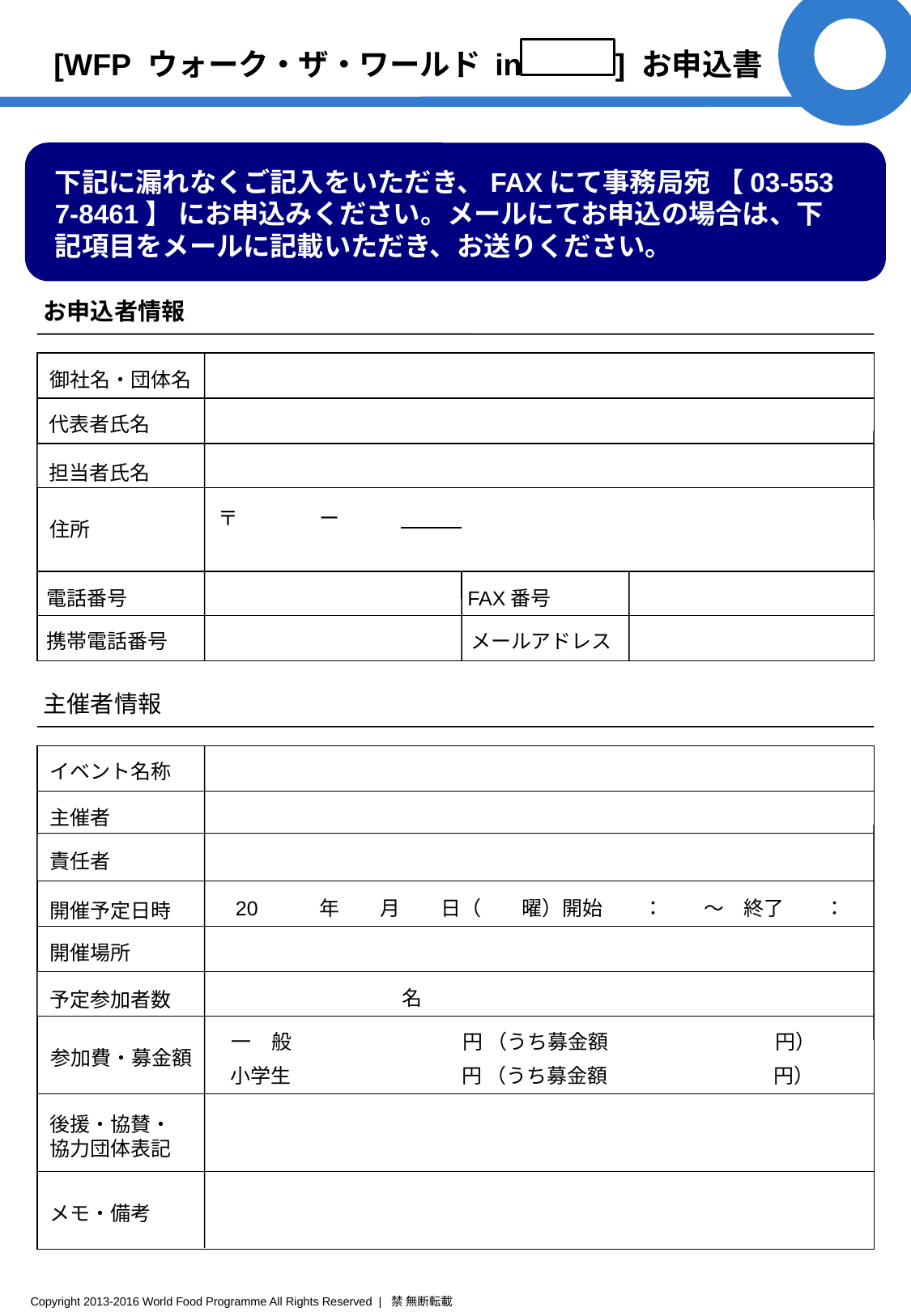

[WFP ウォーク・ザ・ワールド in           ] お申込書

下記に漏れなくご記入をいただき、FAXにて事務局宛 【03-553
7-8461】 にお申込みください。メールにてお申込の場合は、下記項目をメールに記載いただき、お送りください。
お申込者情報

御社名・団体名

代表者氏名

担当者氏名

〒　　　　ー
住所

FAX番号
電話番号

メールアドレス
携帯電話番号
主催者情報

イベント名称

主催者

責任者

20  　　 年　　月　　日（　　曜）開始　　：　　～　終了　　：
開催予定日時

開催場所
名
予定参加者数

一　般　　  　　　　　　円 （うち募金額　　　　　　　 　円）
参加費・募金額
小学生　　　　  　　　　円 （うち募金額　　　　　　　 　円）

後援・協賛・
協力団体表記

メモ・備考